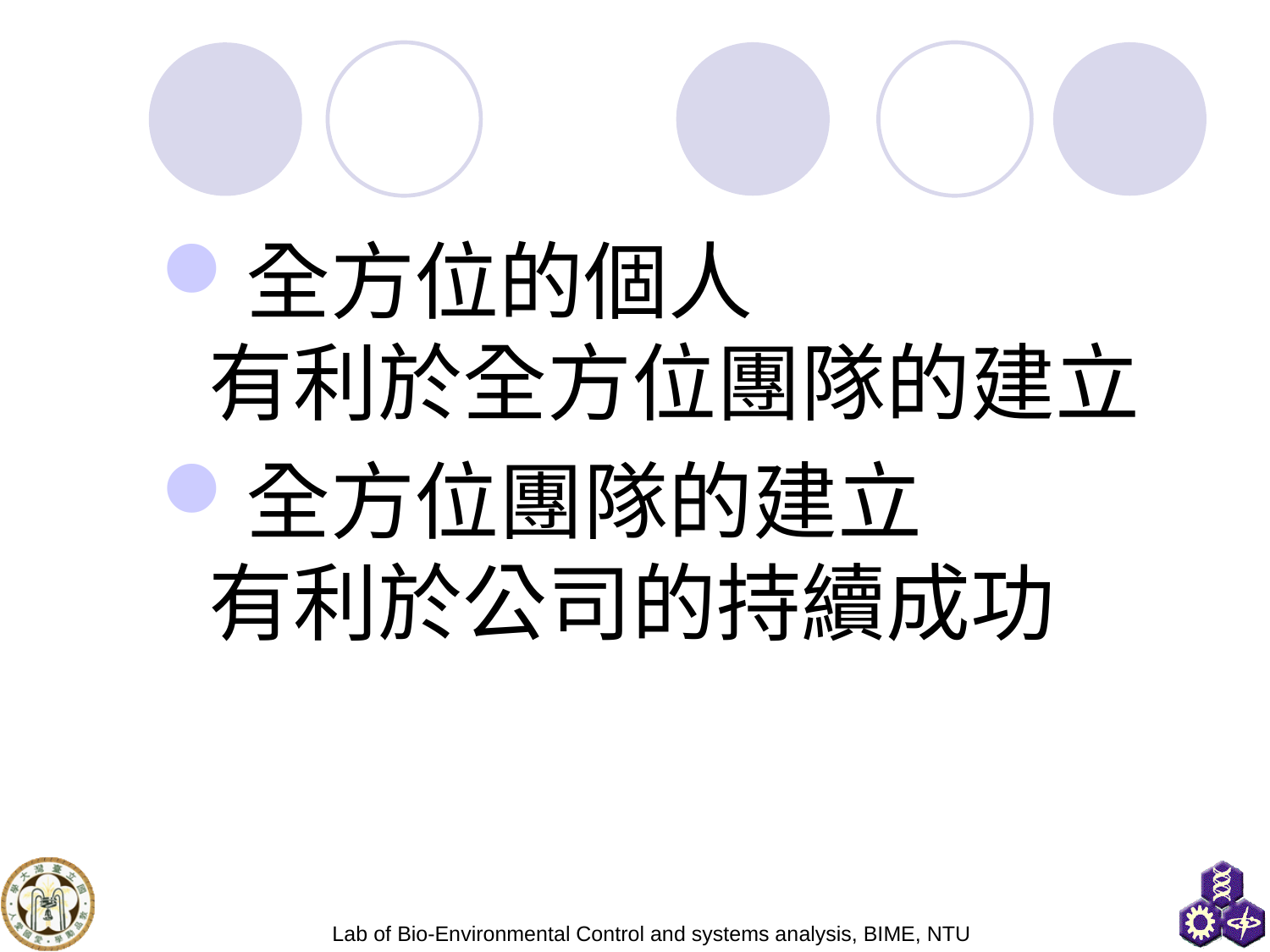

全方位的個人
有利於全方位團隊的建立
全方位團隊的建立
有利於公司的持續成功